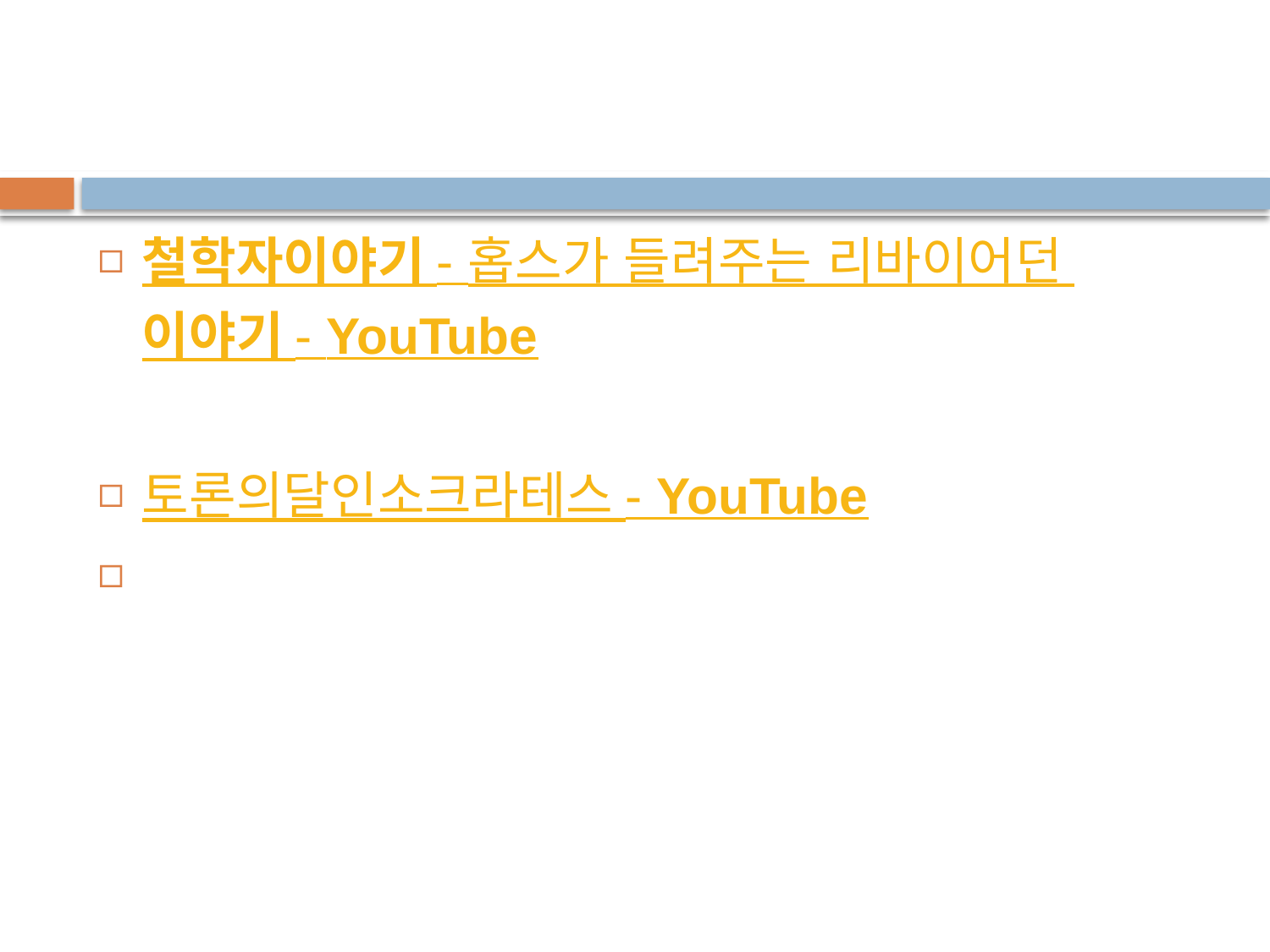

#
철학자이야기 - 홉스가 들려주는 리바이어던 이야기 - YouTube

토론의달인소크라테스 - YouTube